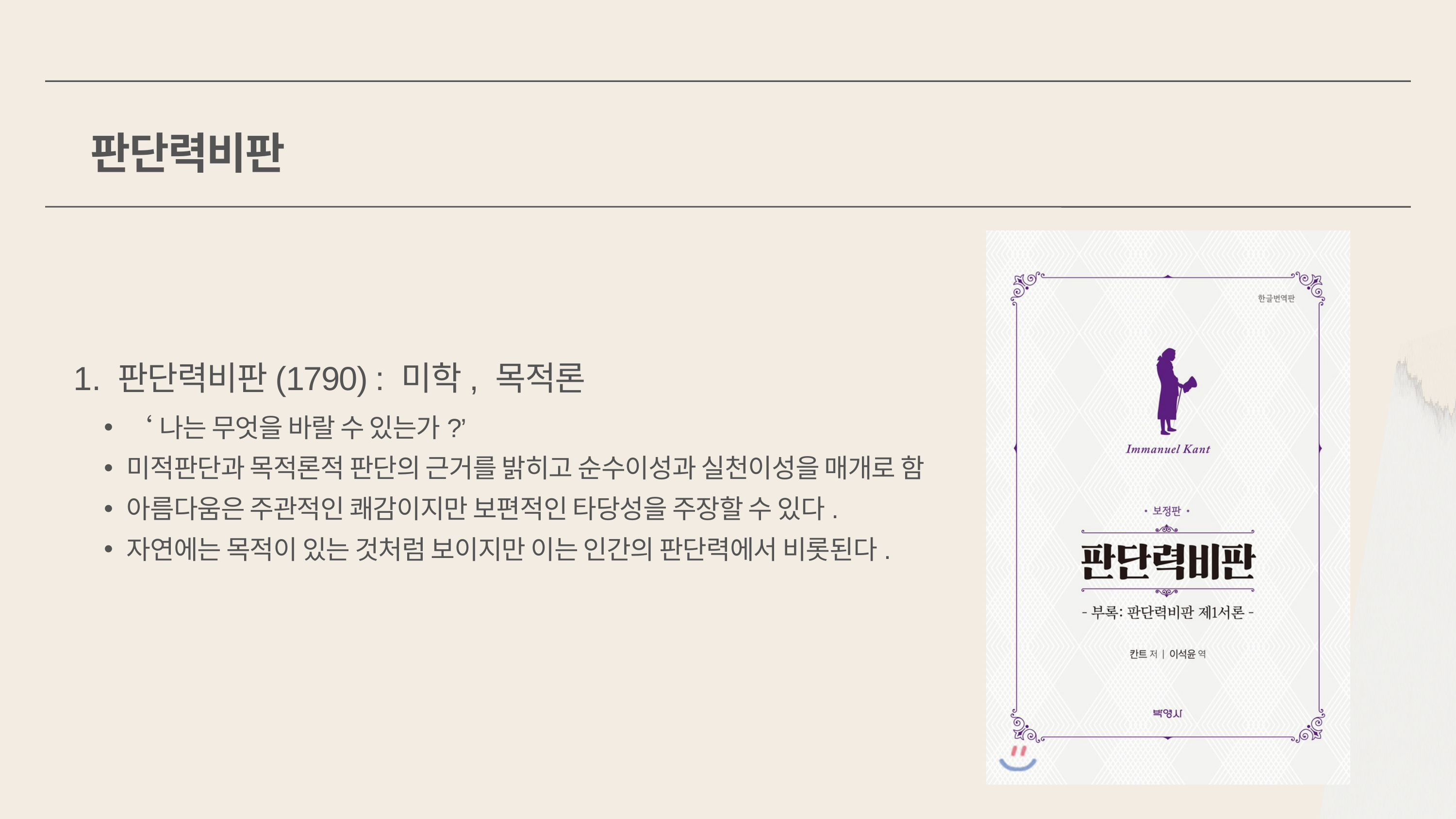

판단력비판

 판단력비판(1790) : 미학, 목적론
‘나는 무엇을 바랄 수 있는가?’
미적판단과 목적론적 판단의 근거를 밝히고 순수이성과 실천이성을 매개로 함
아름다움은 주관적인 쾌감이지만 보편적인 타당성을 주장할 수 있다.
자연에는 목적이 있는 것처럼 보이지만 이는 인간의 판단력에서 비롯된다.